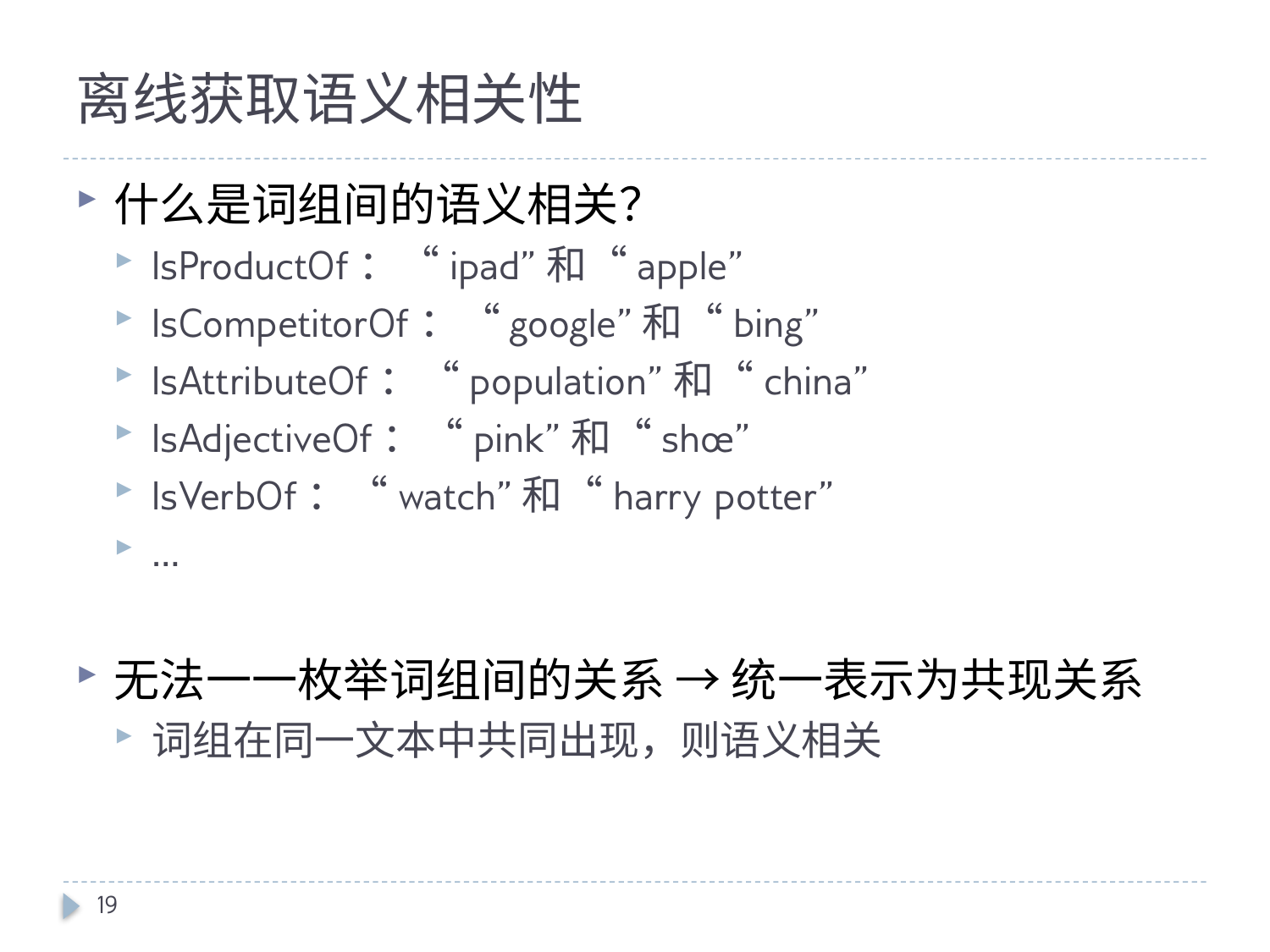

# 离线获取语义相关性
什么是词组间的语义相关？
IsProductOf：“ipad”和“apple”
IsCompetitorOf：“google”和“bing”
IsAttributeOf：“population”和“china”
IsAdjectiveOf：“pink”和“shoe”
IsVerbOf：“watch”和“harry potter”
…

无法一一枚举词组间的关系 → 统一表示为共现关系
词组在同一文本中共同出现，则语义相关
19